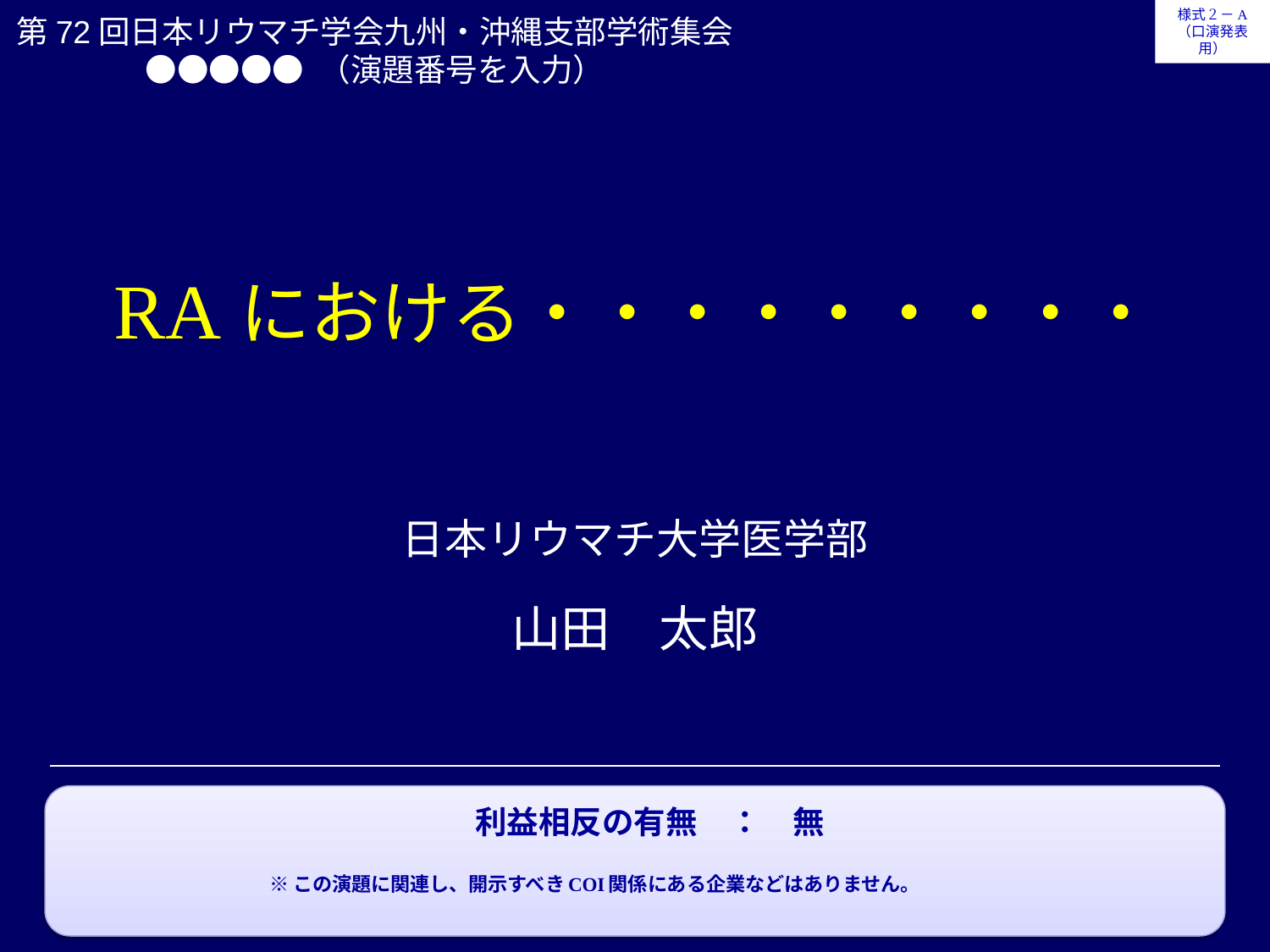

様式２－A
（口演発表用）
第72回日本リウマチ学会九州・沖縄支部学術集会
●●●●● （演題番号を入力）
# RAにおける・・・・・・・・・
日本リウマチ大学医学部

山田　太郎

利益相反の有無　：　無
※この演題に関連し、開示すべきCOI関係にある企業などはありません。